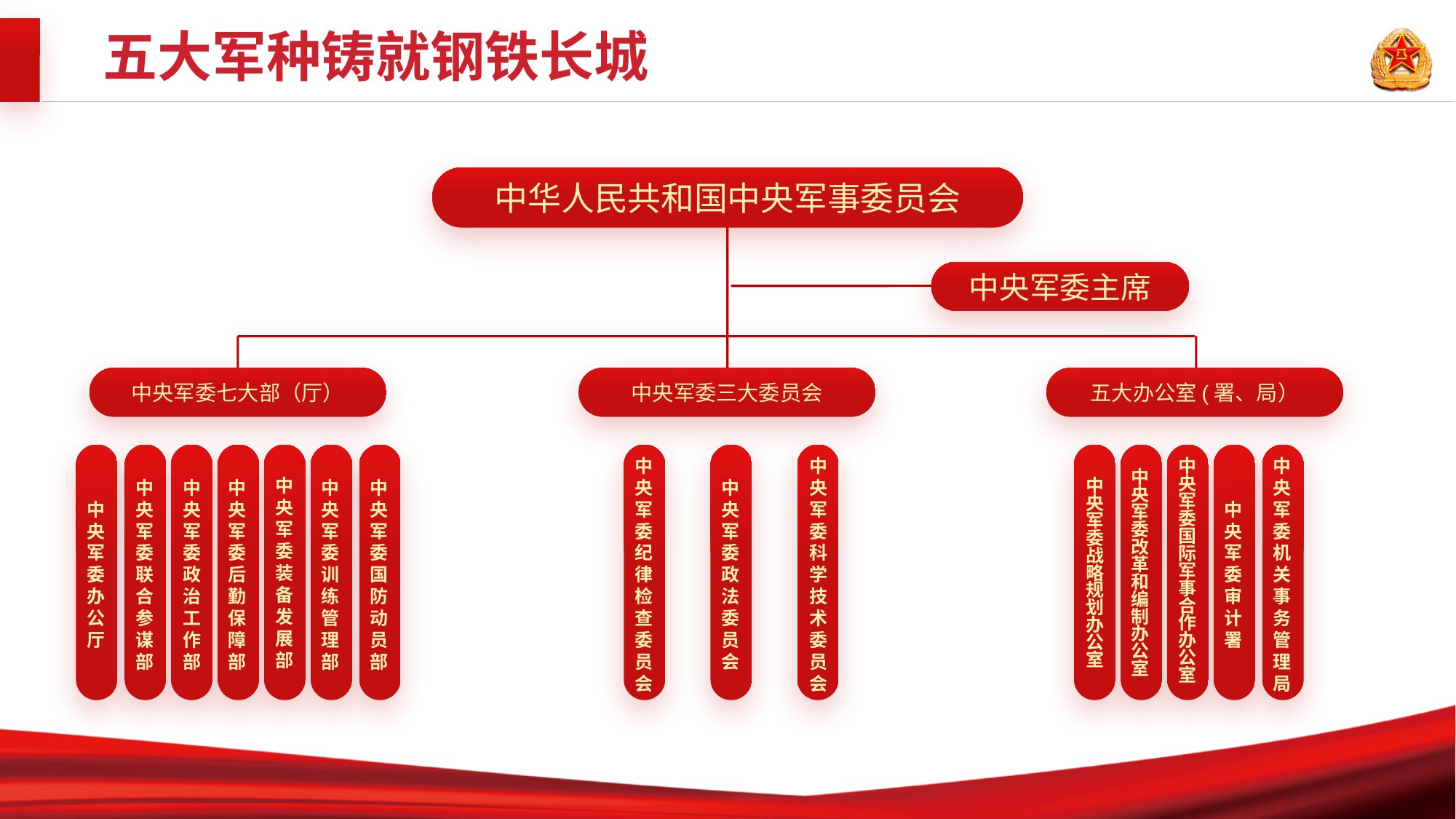

五大军种铸就钢铁长城
中华人民共和国中央军事委员会

中央军委主席
中央军委七大部（厅）
中央军委三大委员会
五大办公室(署、局）

中央军委装备发展部
中央军委国际军事合作办公室
中央军委办公厅
中央军委联合参谋部
中央军委政治工作部
中央军委后勤保障部
中央军委训练管理部
中央军委国防动员部
中央军委纪律检查委员会
中央军委政法委员会
中央军委科学技术委员会
中央军委战略规划办公室
中央军委改革和编制办公室
中央军委审计署
中央军委机关事务管理局